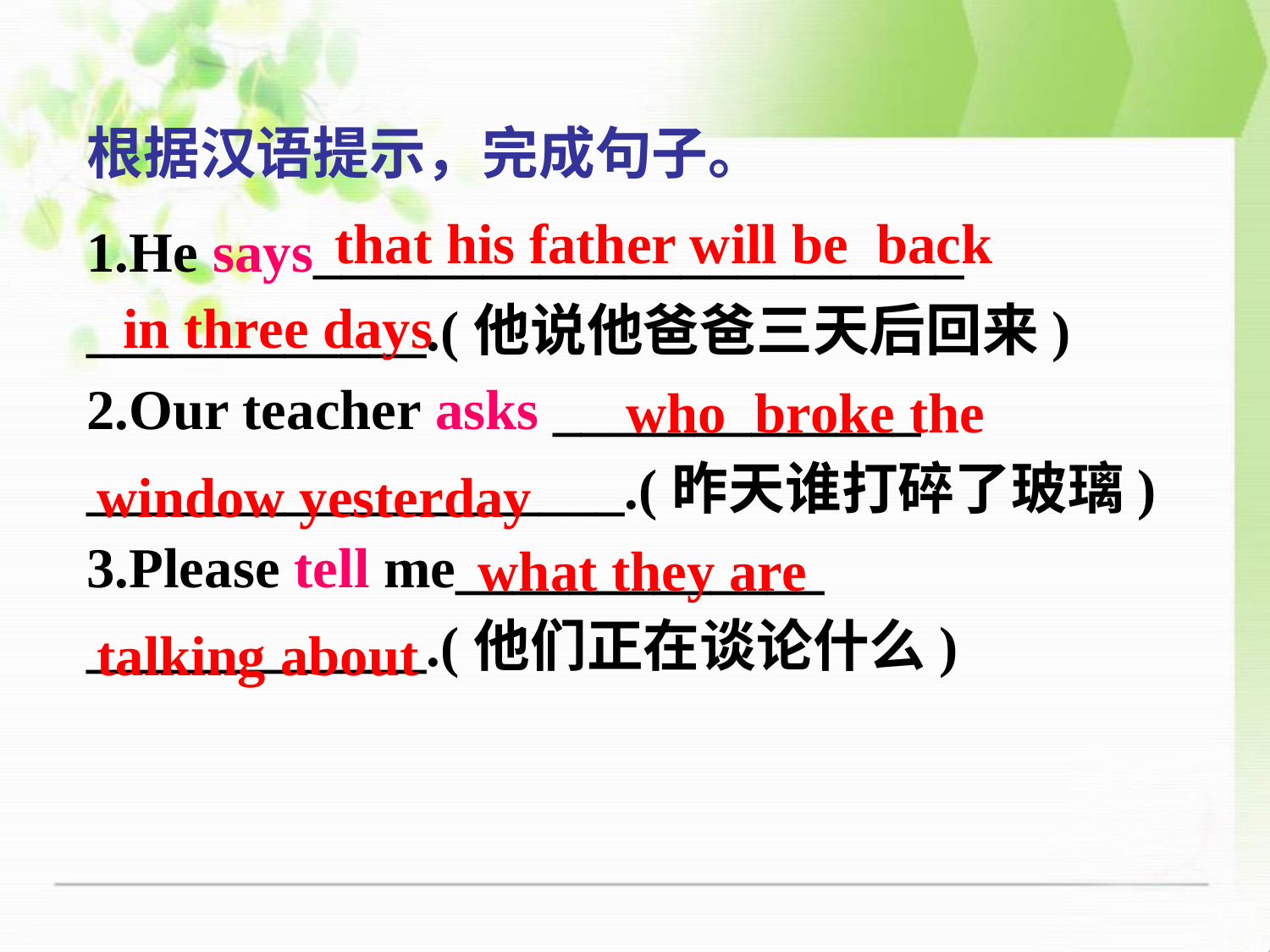

根据汉语提示，完成句子。
 that his father will be  back
1.He says_______________________
____________.(他说他爸爸三天后回来)
2.Our teacher asks _____________
___________________.(昨天谁打碎了玻璃)
3.Please tell me_____________
____________.(他们正在谈论什么)
 in three days
who  broke the
window yesterday
what they are
talking about